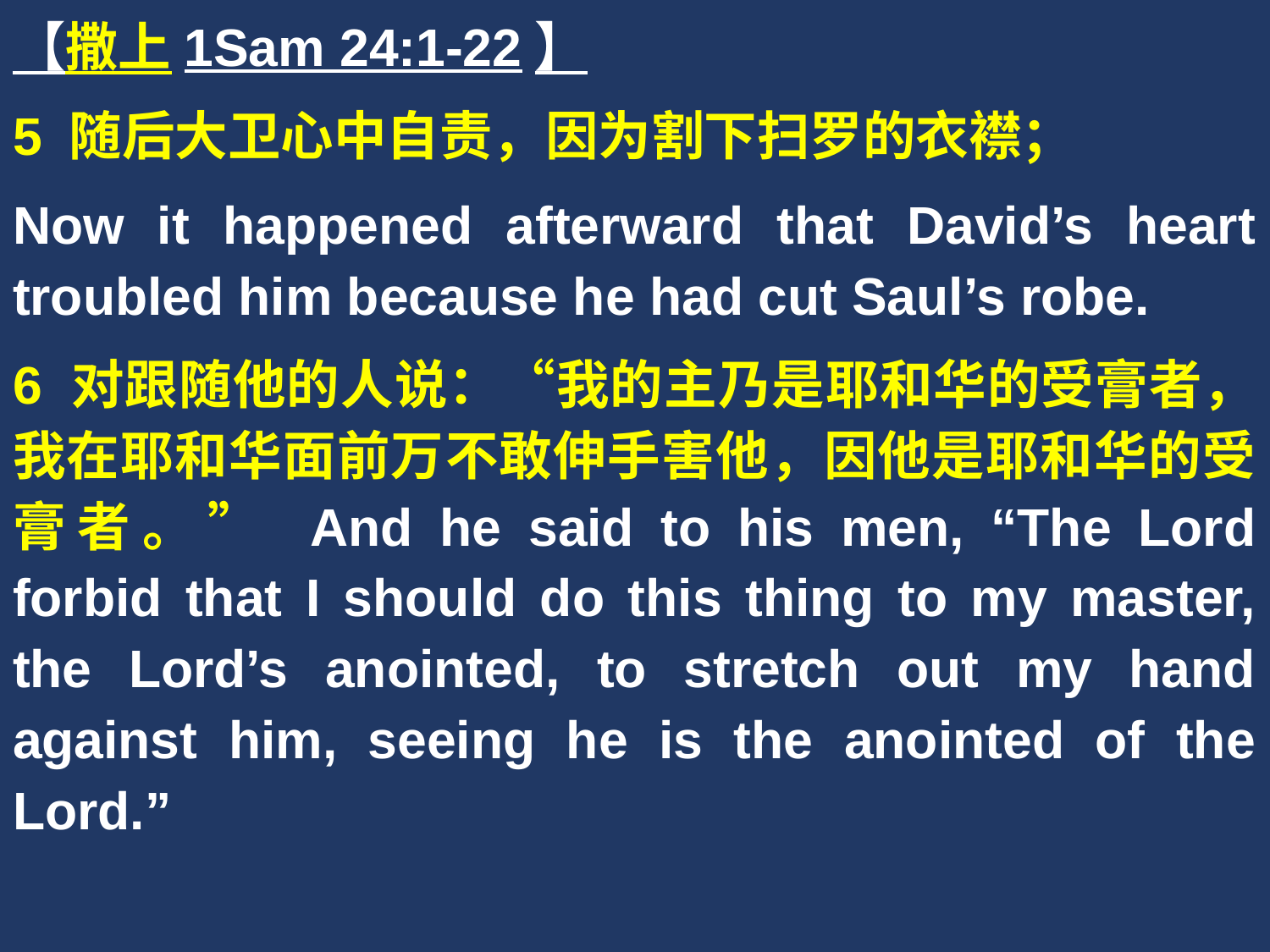

【撒上1Sam 24:1-22】
5 随后大卫心中自责，因为割下扫罗的衣襟；
Now it happened afterward that David’s heart troubled him because he had cut Saul’s robe.
6 对跟随他的人说：“我的主乃是耶和华的受膏者，我在耶和华面前万不敢伸手害他，因他是耶和华的受膏者。” And he said to his men, “The Lord forbid that I should do this thing to my master, the Lord’s anointed, to stretch out my hand against him, seeing he is the anointed of the Lord.”